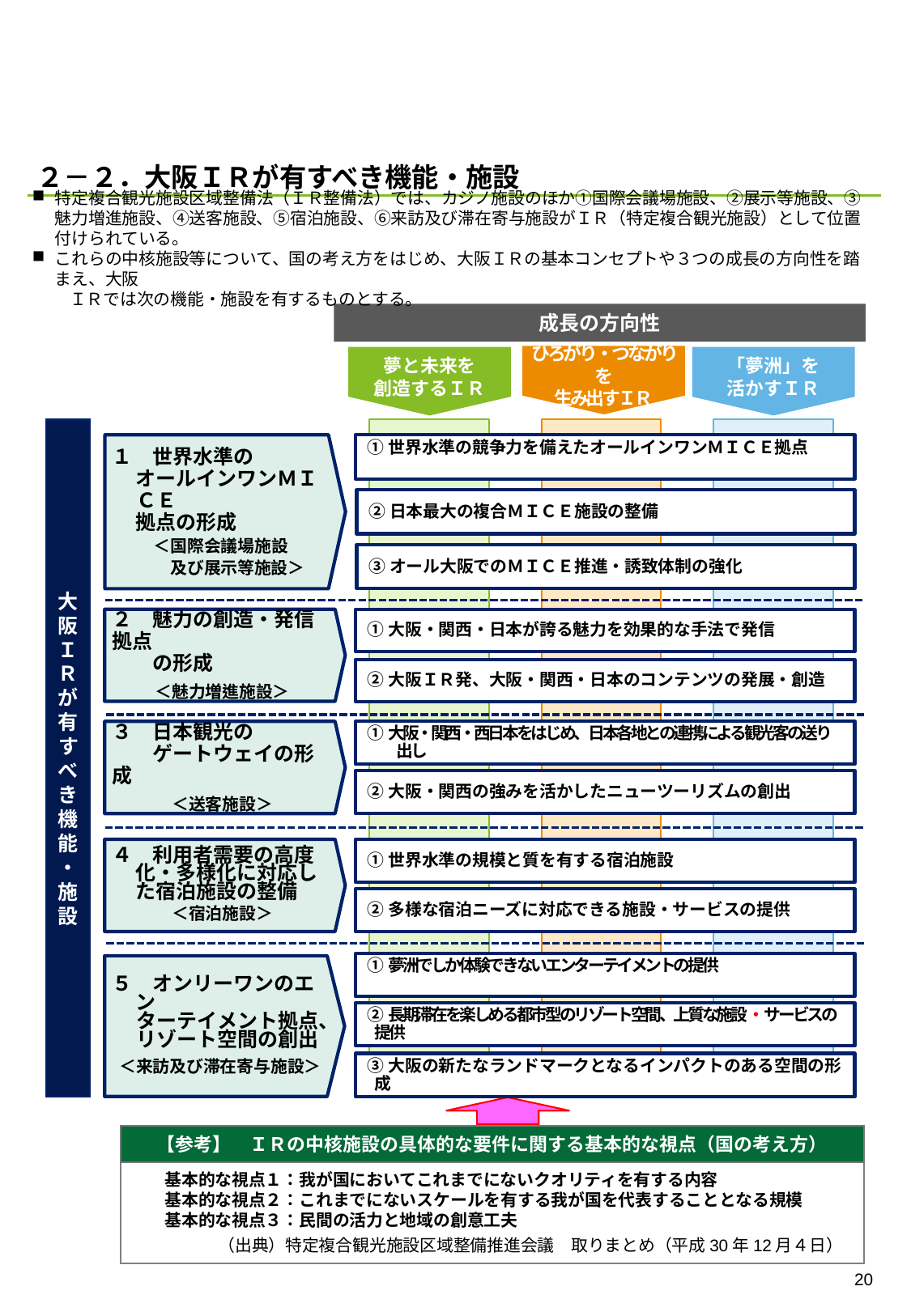

#
２－２．大阪ＩＲが有すべき機能・施設
特定複合観光施設区域整備法（ＩＲ整備法）では、カジノ施設のほか①国際会議場施設、②展示等施設、③魅力増進施設、④送客施設、⑤宿泊施設、⑥来訪及び滞在寄与施設がＩＲ（特定複合観光施設）として位置付けられている。
これらの中核施設等について、国の考え方をはじめ、大阪ＩＲの基本コンセプトや３つの成長の方向性を踏まえ、大阪
　　 ＩＲでは次の機能・施設を有するものとする。
ひろがり・つながりを
生み出すＩＲ
夢と未来を
創造するＩＲ
「夢洲」を
活かすＩＲ
成長の方向性
大阪ＩＲが有すべき機能・施設
１　世界水準の
    オールインワンＭＩＣＥ
    拠点の形成
＜国際会議場施設
　　及び展示等施設＞
①世界水準の競争力を備えたオールインワンＭＩＣＥ拠点
②日本最大の複合ＭＩＣＥ施設の整備
③オール大阪でのＭＩＣＥ推進・誘致体制の強化
２　魅力の創造・発信拠点
　　の形成
＜魅力増進施設＞
①大阪・関西・日本が誇る魅力を効果的な手法で発信
②大阪ＩＲ発、大阪・関西・日本のコンテンツの発展・創造

３　日本観光の
　　ゲートウェイの形成
＜送客施設＞
①大阪・関西・西日本をはじめ、日本各地との連携による観光客の送り出し
②大阪・関西の強みを活かしたニューツーリズムの創出
４　利用者需要の高度化・多様化に対応した宿泊施設の整備
＜宿泊施設＞
①世界水準の規模と質を有する宿泊施設
②多様な宿泊ニーズに対応できる施設・サービスの提供
①夢洲でしか体験できないエンターテイメントの提供
５　オンリーワンのエン
　 ターテイメント拠点、
　 リゾート空間の創出
＜来訪及び滞在寄与施設＞
②長期滞在を楽しめる都市型のリゾート空間、上質な施設・サービスの提供
③大阪の新たなランドマークとなるインパクトのある空間の形成

【参考】　ＩＲの中核施設の具体的な要件に関する基本的な視点（国の考え方）

基本的な視点１：我が国においてこれまでにないクオリティを有する内容
基本的な視点２：これまでにないスケールを有する我が国を代表することとなる規模
基本的な視点３：民間の活力と地域の創意工夫
（出典）特定複合観光施設区域整備推進会議　取りまとめ（平成30年12月４日）
20